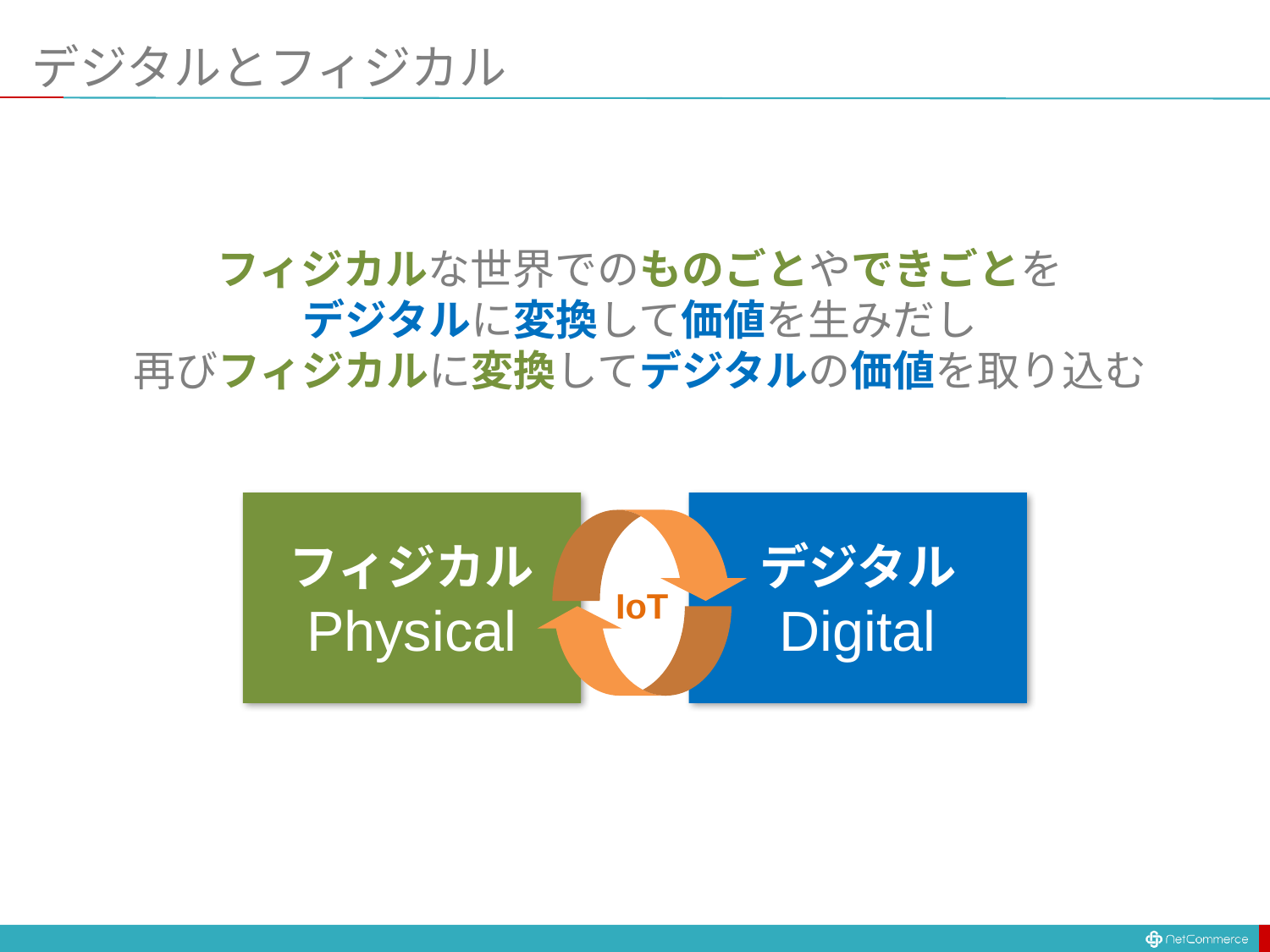

# デジタルとフィジカル
フィジカルな世界でのものごとやできごとを
デジタルに変換して価値を生みだし
再びフィジカルに変換してデジタルの価値を取り込む

フィジカル
Physical
デジタル
Digital
IoT